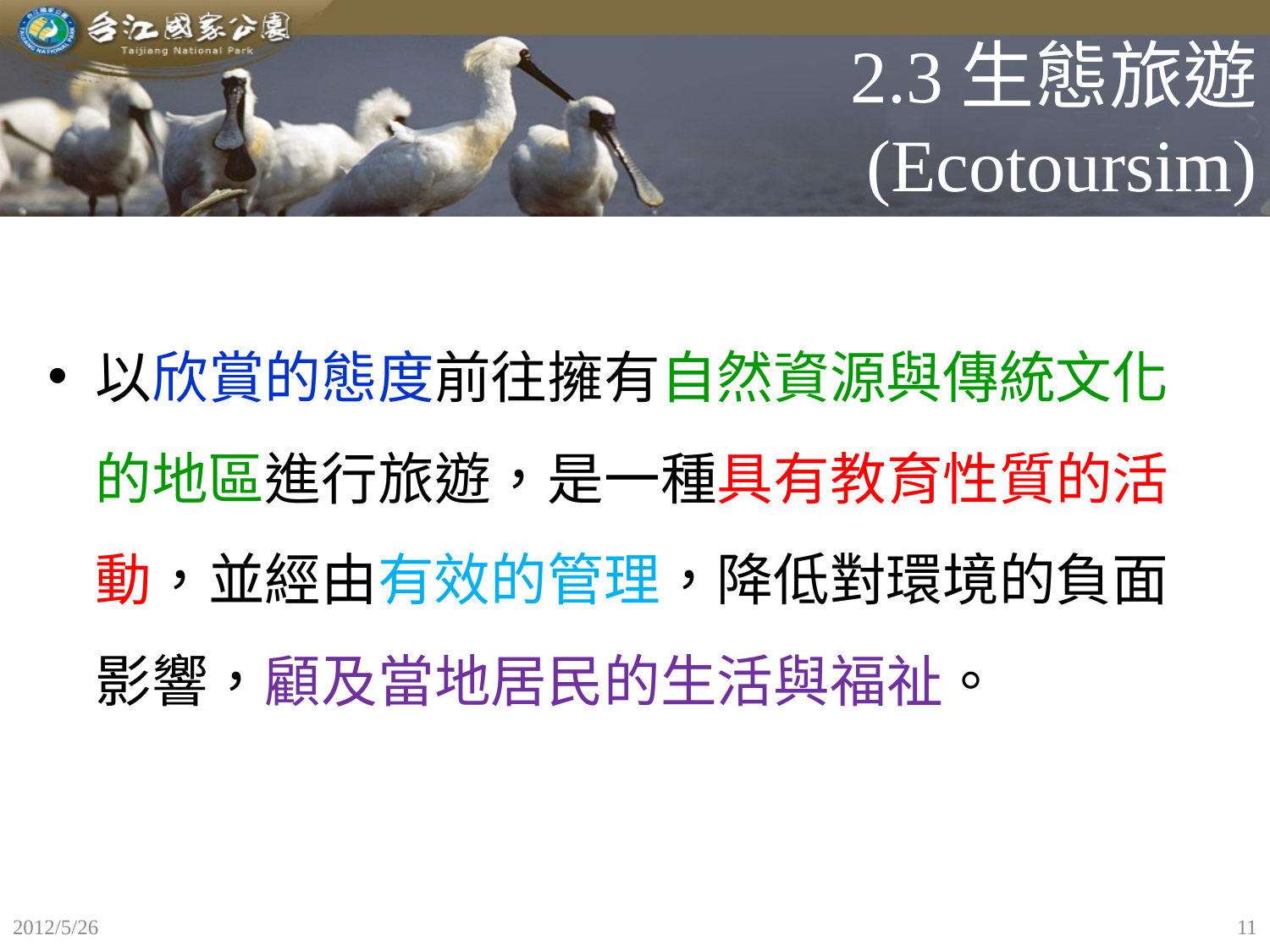

# 2.3生態旅遊 (Ecotoursim)

以欣賞的態度前往擁有自然資源與傳統文化的地區進行旅遊，是一種具有教育性質的活動，並經由有效的管理，降低對環境的負面影響，顧及當地居民的生活與福祉。

2012/5/26
11